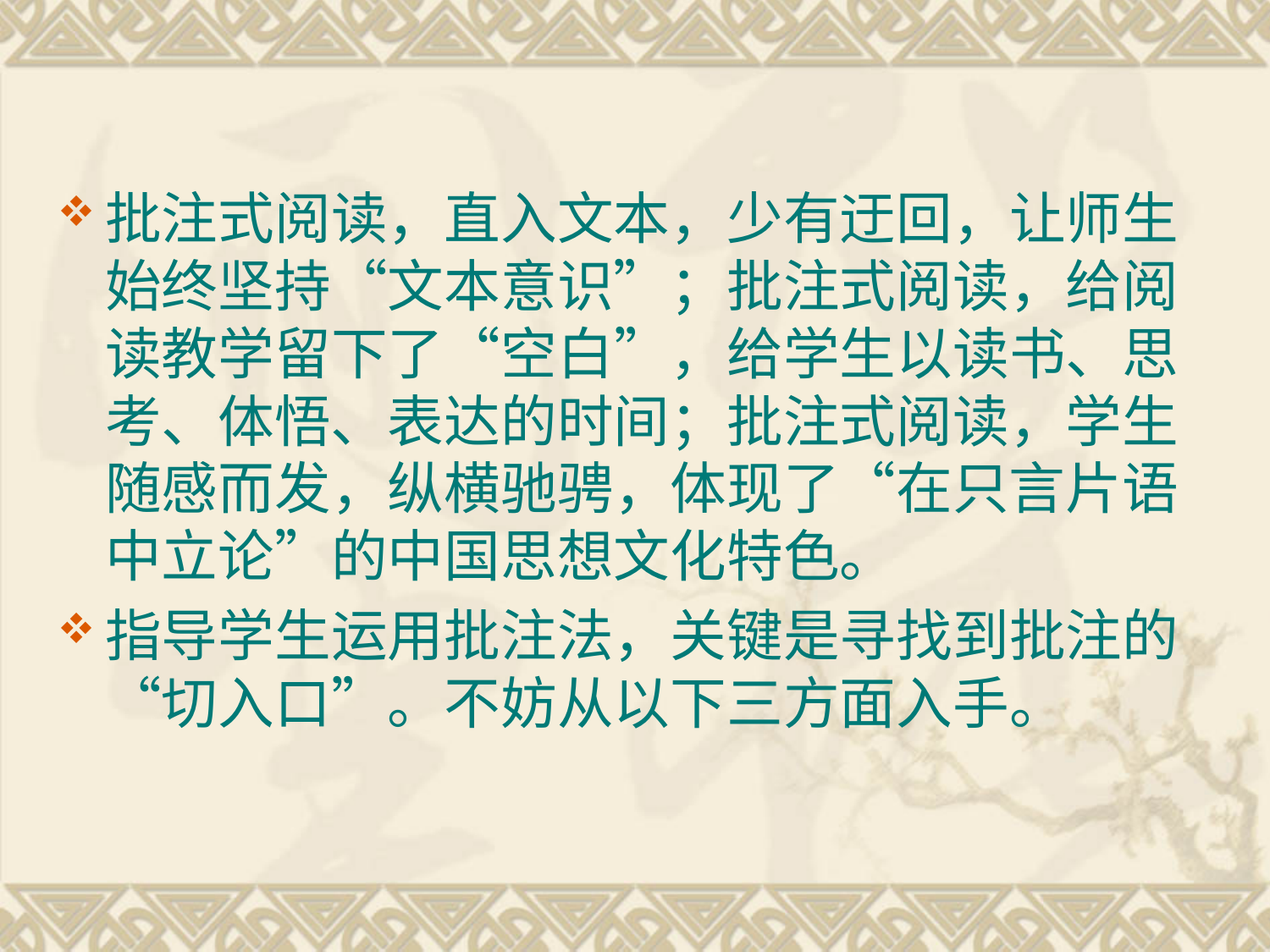

批注式阅读，直入文本，少有迂回，让师生始终坚持“文本意识”；批注式阅读，给阅读教学留下了“空白”，给学生以读书、思考、体悟、表达的时间；批注式阅读，学生随感而发，纵横驰骋，体现了“在只言片语中立论”的中国思想文化特色。
指导学生运用批注法，关键是寻找到批注的“切入口”。不妨从以下三方面入手。